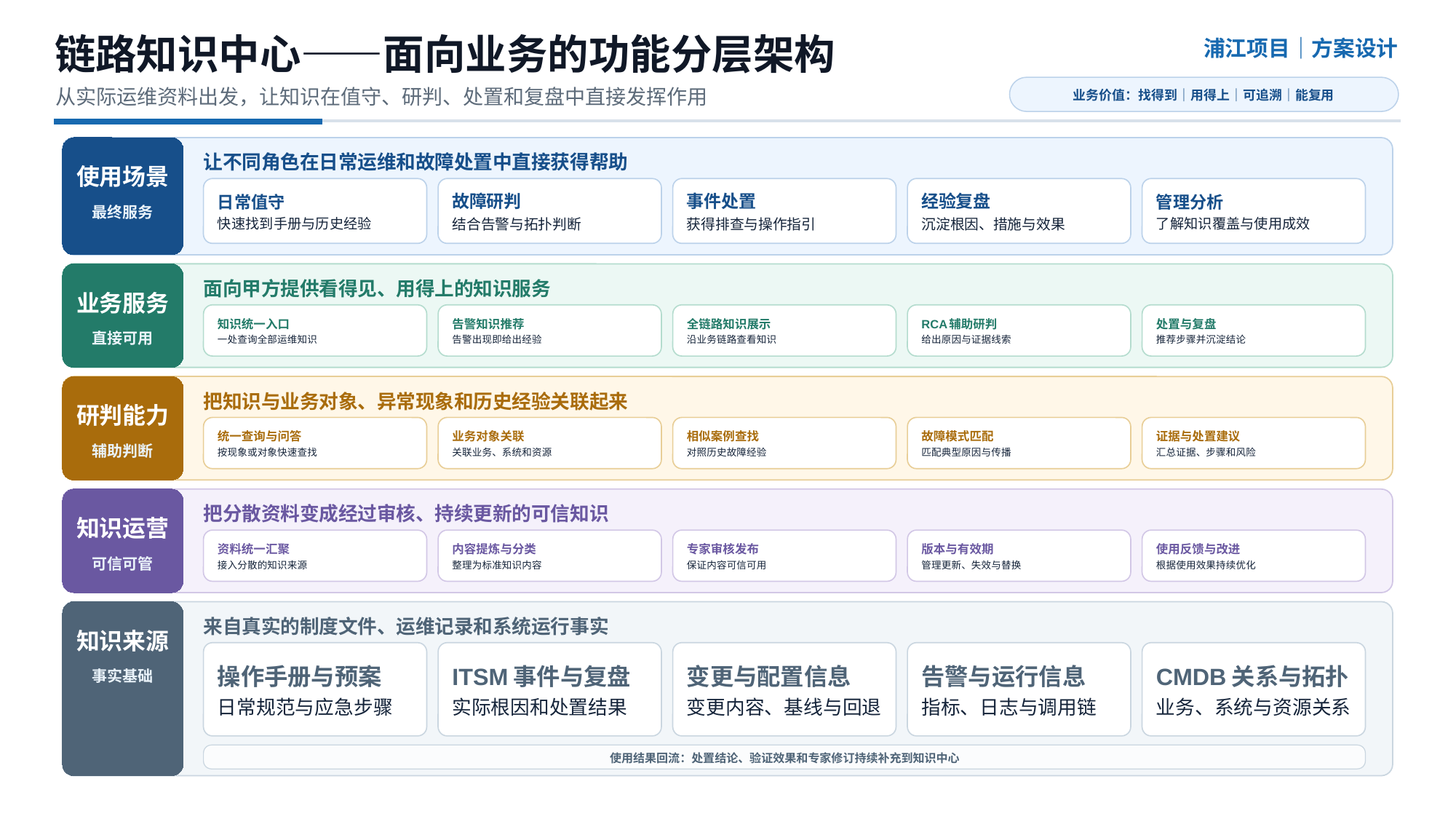

链路知识中心——面向业务的功能分层架构
浦江项目｜方案设计
业务价值：找得到｜用得上｜可追溯｜能复用
从实际运维资料出发，让知识在值守、研判、处置和复盘中直接发挥作用

让不同角色在日常运维和故障处置中直接获得帮助
使用场景
日常值守
快速找到手册与历史经验
故障研判
结合告警与拓扑判断
事件处置
获得排查与操作指引
经验复盘
沉淀根因、措施与效果
管理分析
了解知识覆盖与使用成效
最终服务

面向甲方提供看得见、用得上的知识服务
业务服务
知识统一入口
一处查询全部运维知识
告警知识推荐
告警出现即给出经验
全链路知识展示
沿业务链路查看知识
RCA辅助研判
给出原因与证据线索
处置与复盘
推荐步骤并沉淀结论
直接可用

把知识与业务对象、异常现象和历史经验关联起来
研判能力
统一查询与问答
按现象或对象快速查找
业务对象关联
关联业务、系统和资源
相似案例查找
对照历史故障经验
故障模式匹配
匹配典型原因与传播
证据与处置建议
汇总证据、步骤和风险
辅助判断

把分散资料变成经过审核、持续更新的可信知识
知识运营
资料统一汇聚
接入分散的知识来源
内容提炼与分类
整理为标准知识内容
专家审核发布
保证内容可信可用
版本与有效期
管理更新、失效与替换
使用反馈与改进
根据使用效果持续优化
可信可管

来自真实的制度文件、运维记录和系统运行事实
知识来源
操作手册与预案
日常规范与应急步骤
ITSM事件与复盘
实际根因和处置结果
变更与配置信息
变更内容、基线与回退
告警与运行信息
指标、日志与调用链
CMDB关系与拓扑
业务、系统与资源关系
事实基础
使用结果回流：处置结论、验证效果和专家修订持续补充到知识中心